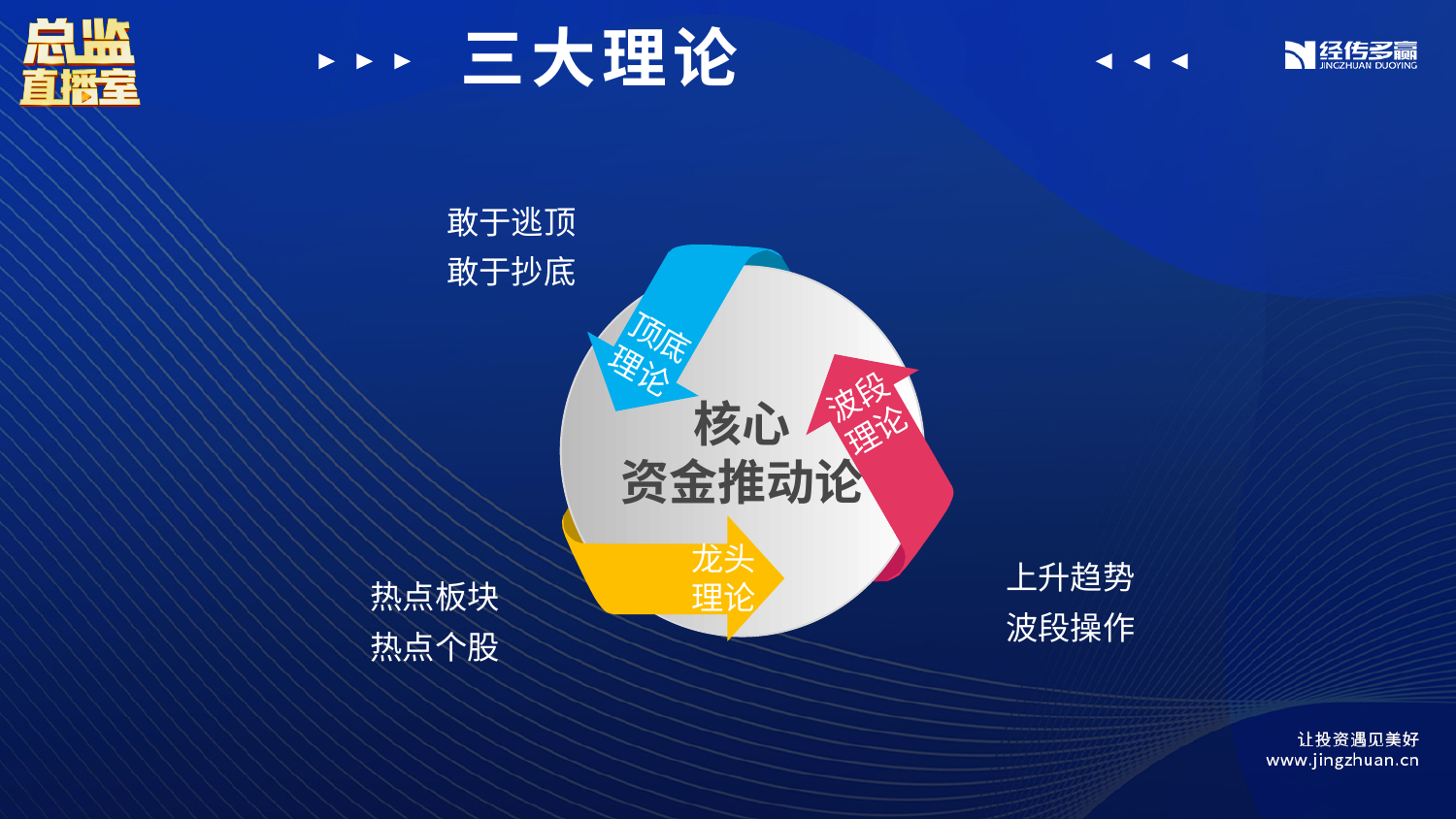

三大理论

敢于逃顶
敢于抄底
顶底
理论

核心
资金推动论
共享
波段
理论
增值

龙头
理论
上升趋势
波段操作
热点板块
热点个股